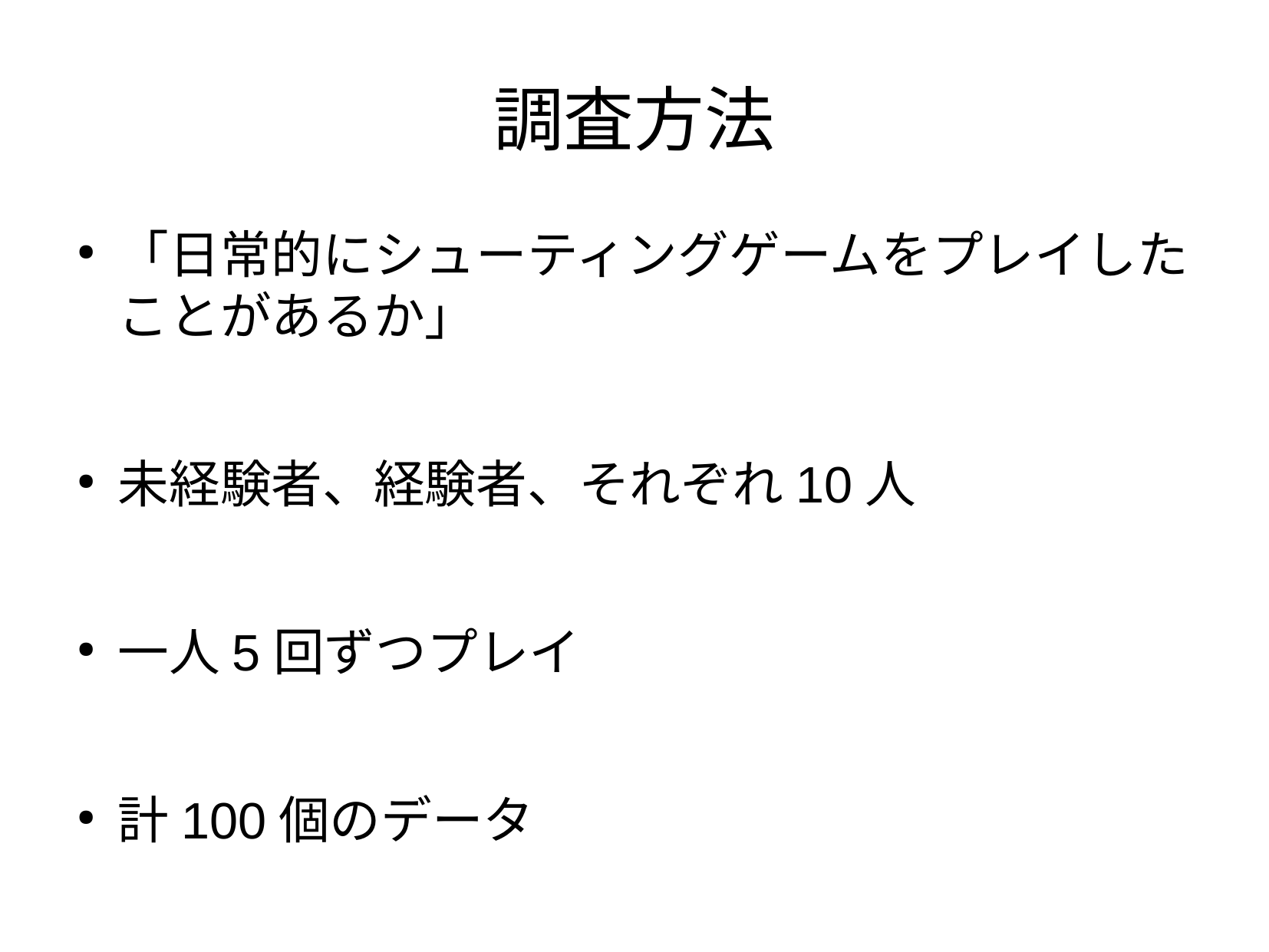

調査方法
「日常的にシューティングゲームをプレイしたことがあるか」

未経験者、経験者、それぞれ10人

一人5回ずつプレイ

計100個のデータ